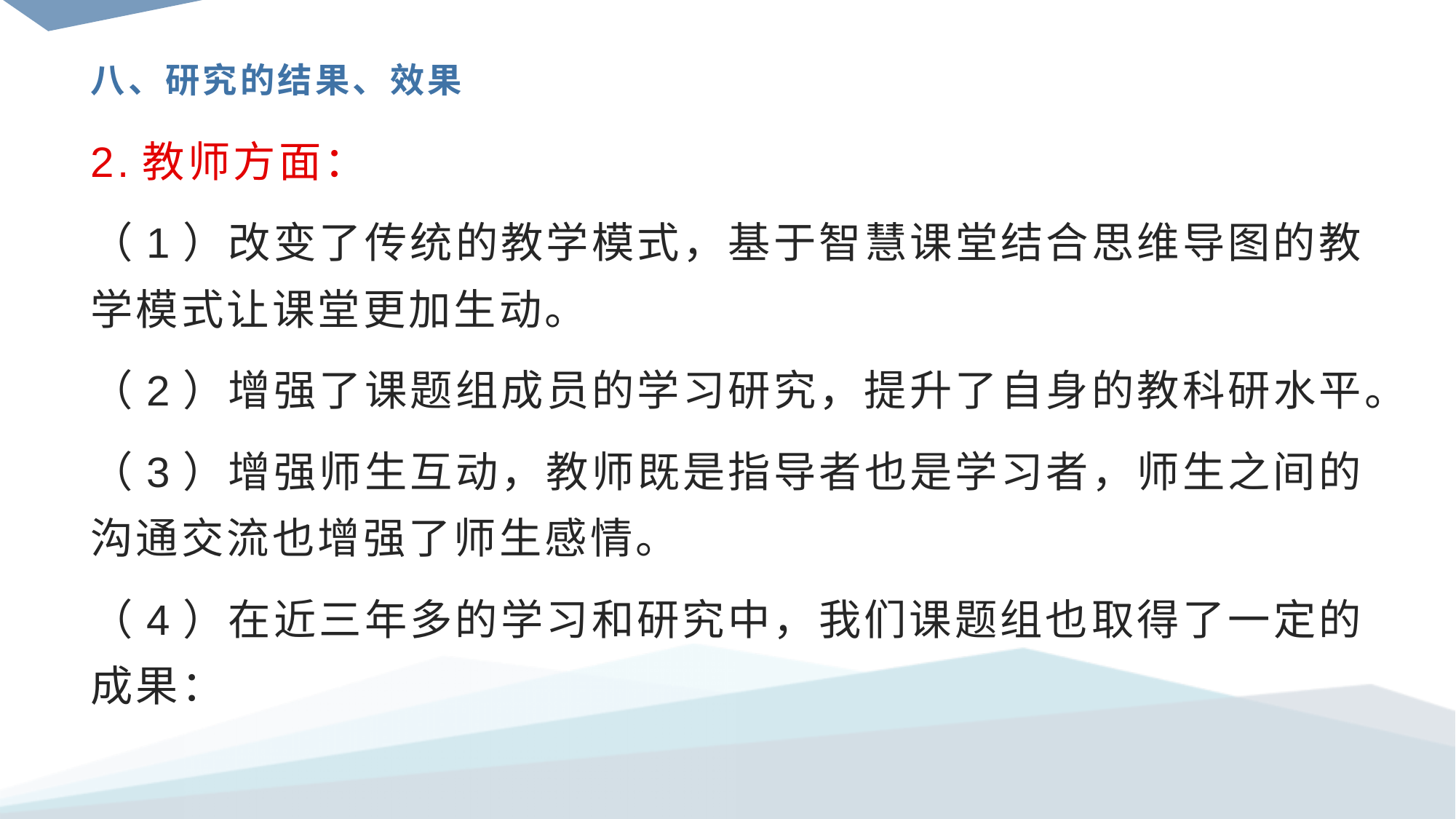

# 八、研究的结果、效果
2.教师方面：
（1）改变了传统的教学模式，基于智慧课堂结合思维导图的教学模式让课堂更加生动。
（2）增强了课题组成员的学习研究，提升了自身的教科研水平。
（3）增强师生互动，教师既是指导者也是学习者，师生之间的沟通交流也增强了师生感情。
（4）在近三年多的学习和研究中，我们课题组也取得了一定的成果：